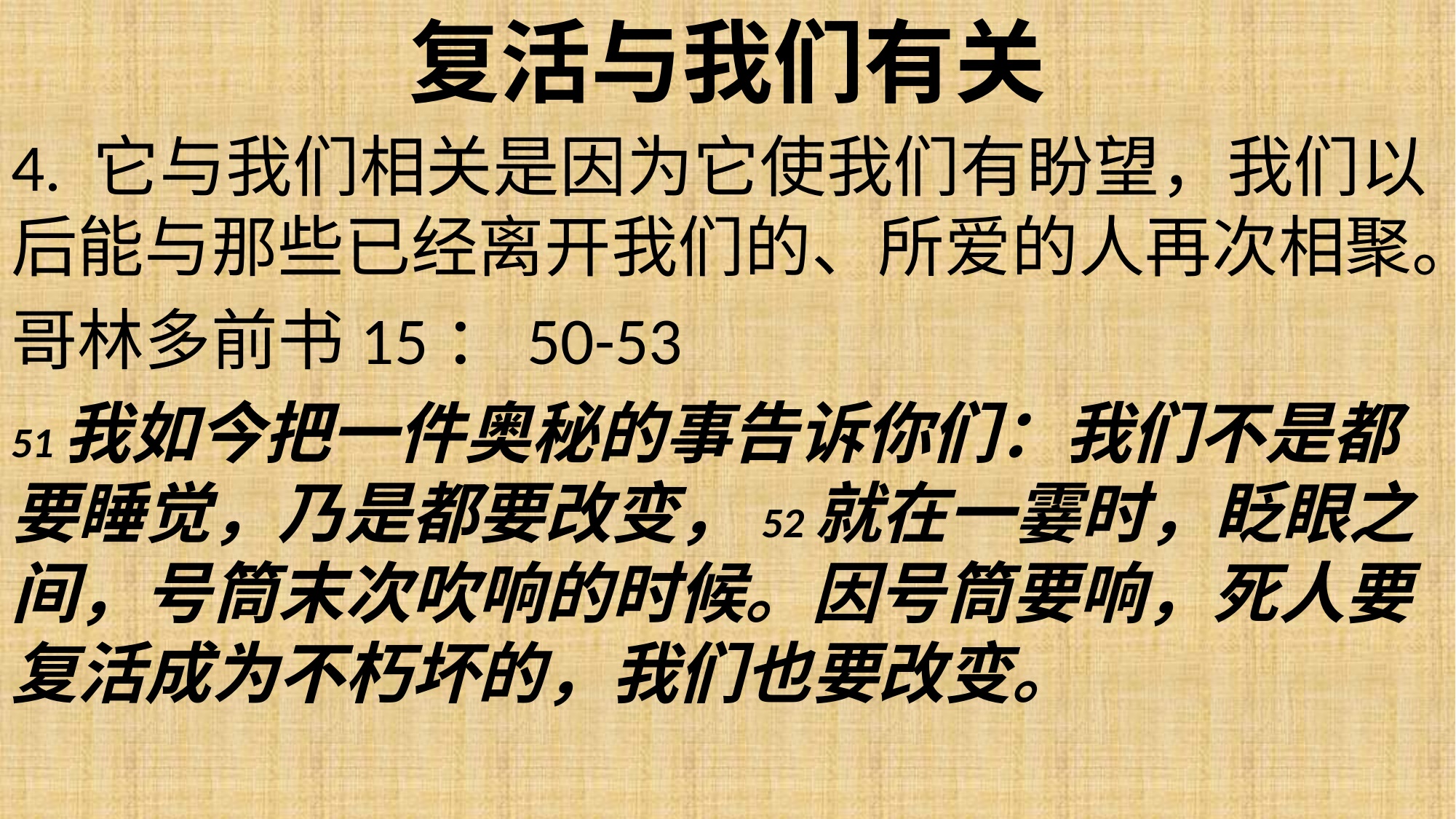

# 复活与我们有关
4. 它与我们相关是因为它使我们有盼望，我们以后能与那些已经离开我们的、所爱的人再次相聚。
哥林多前书15：50-53
51我如今把一件奥秘的事告诉你们：我们不是都要睡觉，乃是都要改变，52就在一霎时，眨眼之间，号筒末次吹响的时候。因号筒要响，死人要复活成为不朽坏的，我们也要改变。